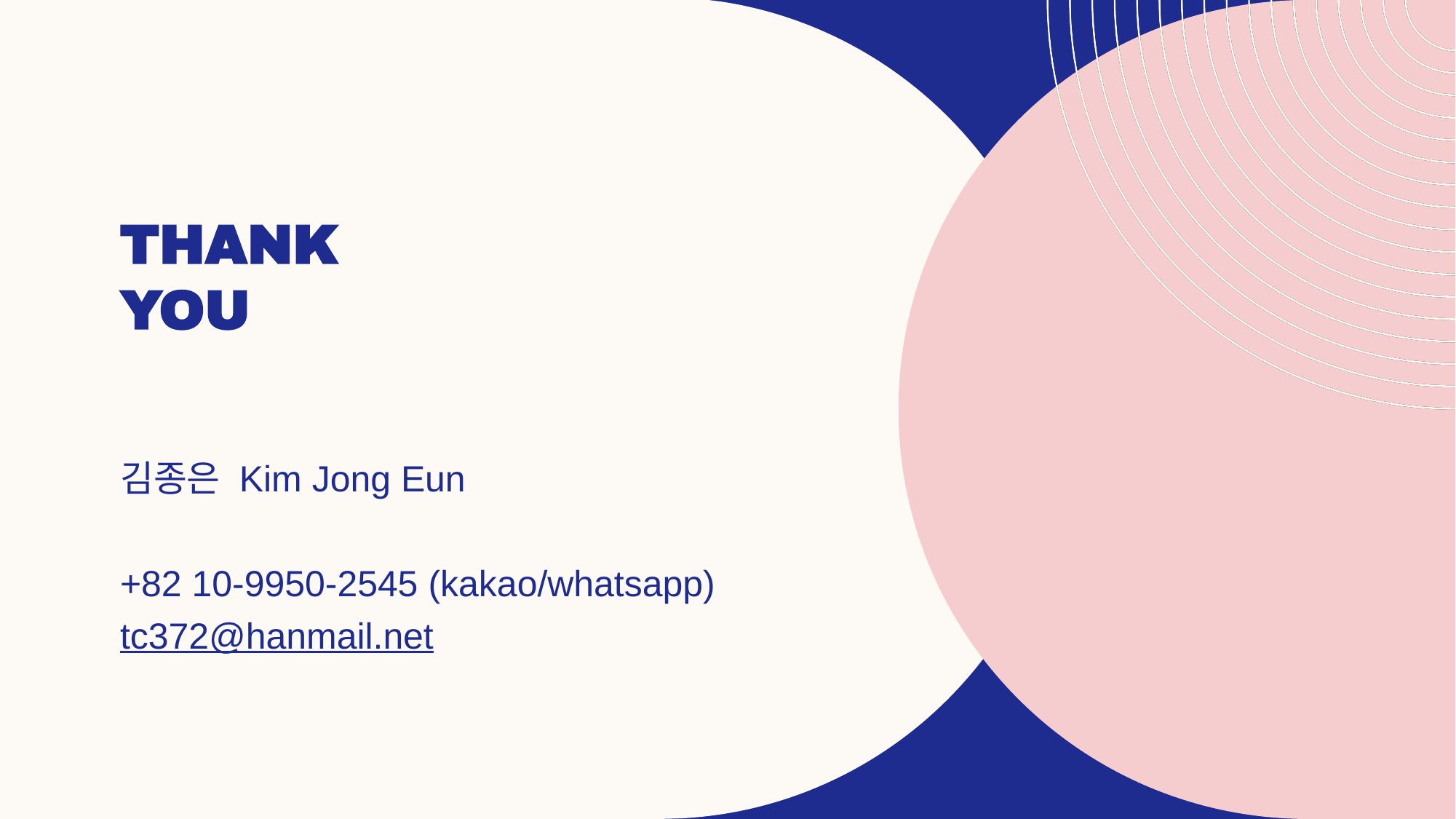

# Thank you
김종은 Kim Jong Eun

+82 10-9950-2545 (kakao/whatsapp)
tc372@hanmail.net